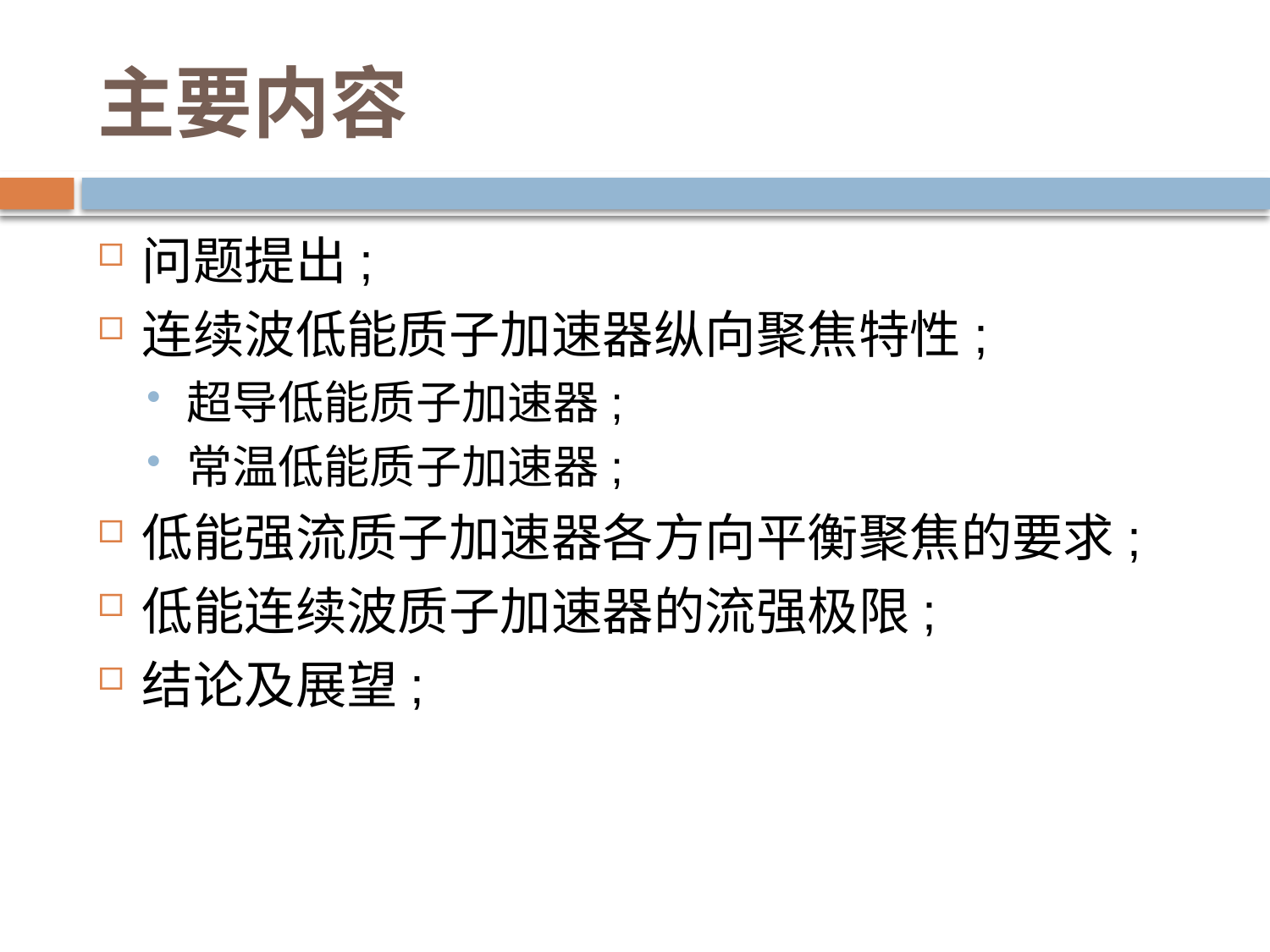

# 主要内容
问题提出;
连续波低能质子加速器纵向聚焦特性;
超导低能质子加速器;
常温低能质子加速器;
低能强流质子加速器各方向平衡聚焦的要求;
低能连续波质子加速器的流强极限;
结论及展望;